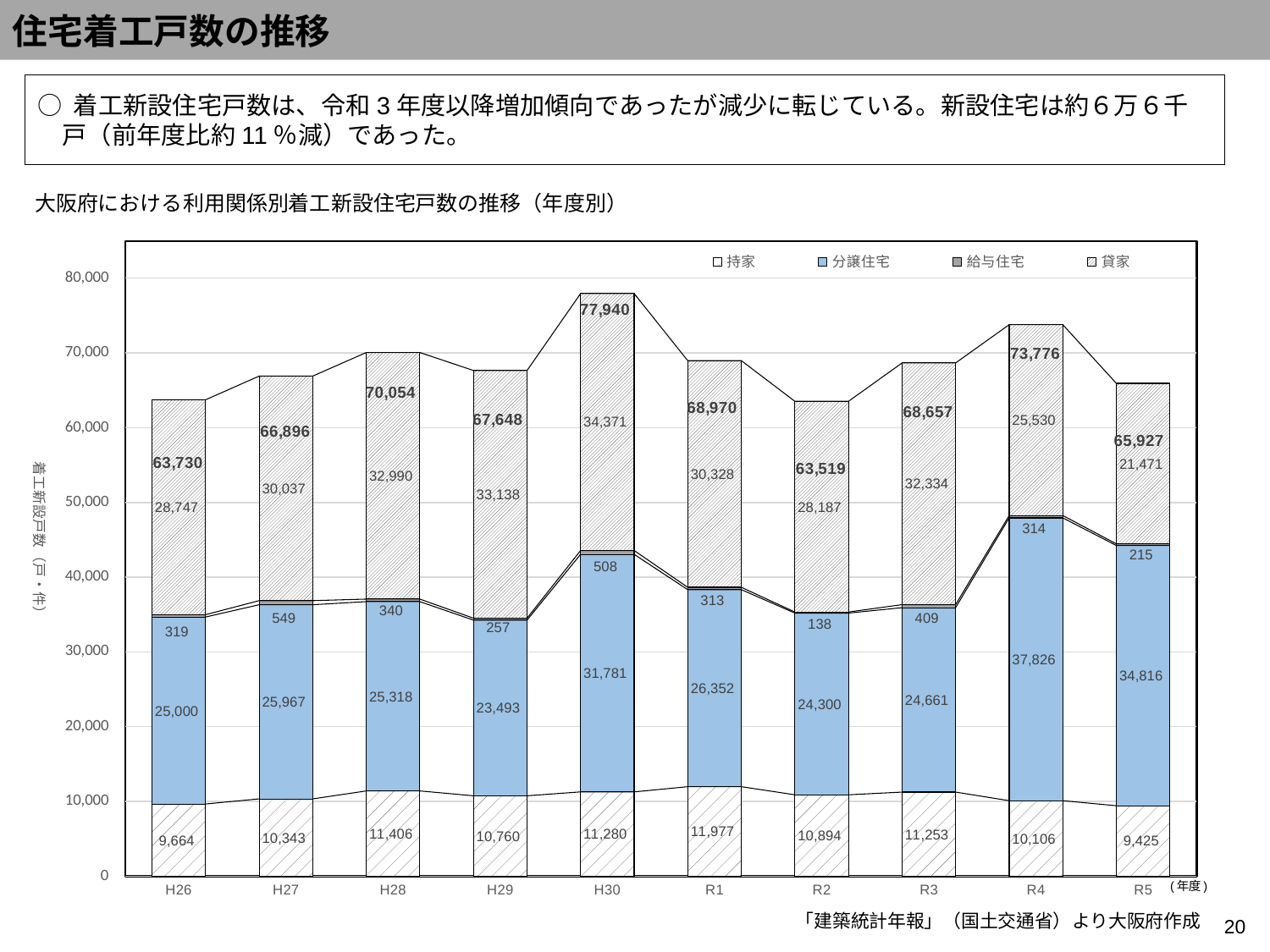

住宅着工戸数の推移
○ 着工新設住宅戸数は、令和3年度以降増加傾向であったが減少に転じている。新設住宅は約６万６千戸（前年度比約11％減）であった。
大阪府における利用関係別着工新設住宅戸数の推移（年度別）

### Chart

| Category | 持家 | 分譲住宅 | 給与住宅 | 貸家 |  |
|---|---|---|---|---|---|
| H26 | 9664.0 | 25000.0 | 319.0 | 28747.0 | 63730.0 |
| H27 | 10343.0 | 25967.0 | 549.0 | 30037.0 | 66896.0 |
| H28 | 11406.0 | 25318.0 | 340.0 | 32990.0 | 70054.0 |
| H29 | 10760.0 | 23493.0 | 257.0 | 33138.0 | 67648.0 |
| H30 | 11280.0 | 31781.0 | 508.0 | 34371.0 | 77940.0 |
| R1 | 11977.0 | 26352.0 | 313.0 | 30328.0 | 68970.0 |
| R2 | 10894.0 | 24300.0 | 138.0 | 28187.0 | 63519.0 |
| R3 | 11253.0 | 24661.0 | 409.0 | 32334.0 | 68657.0 |
| R4 | 10106.0 | 37826.0 | 314.0 | 25530.0 | 73776.0 |
| R5 | 9425.0 | 34816.0 | 215.0 | 21471.0 | 65927.0 |
「建築統計年報」（国土交通省）より大阪府作成
20